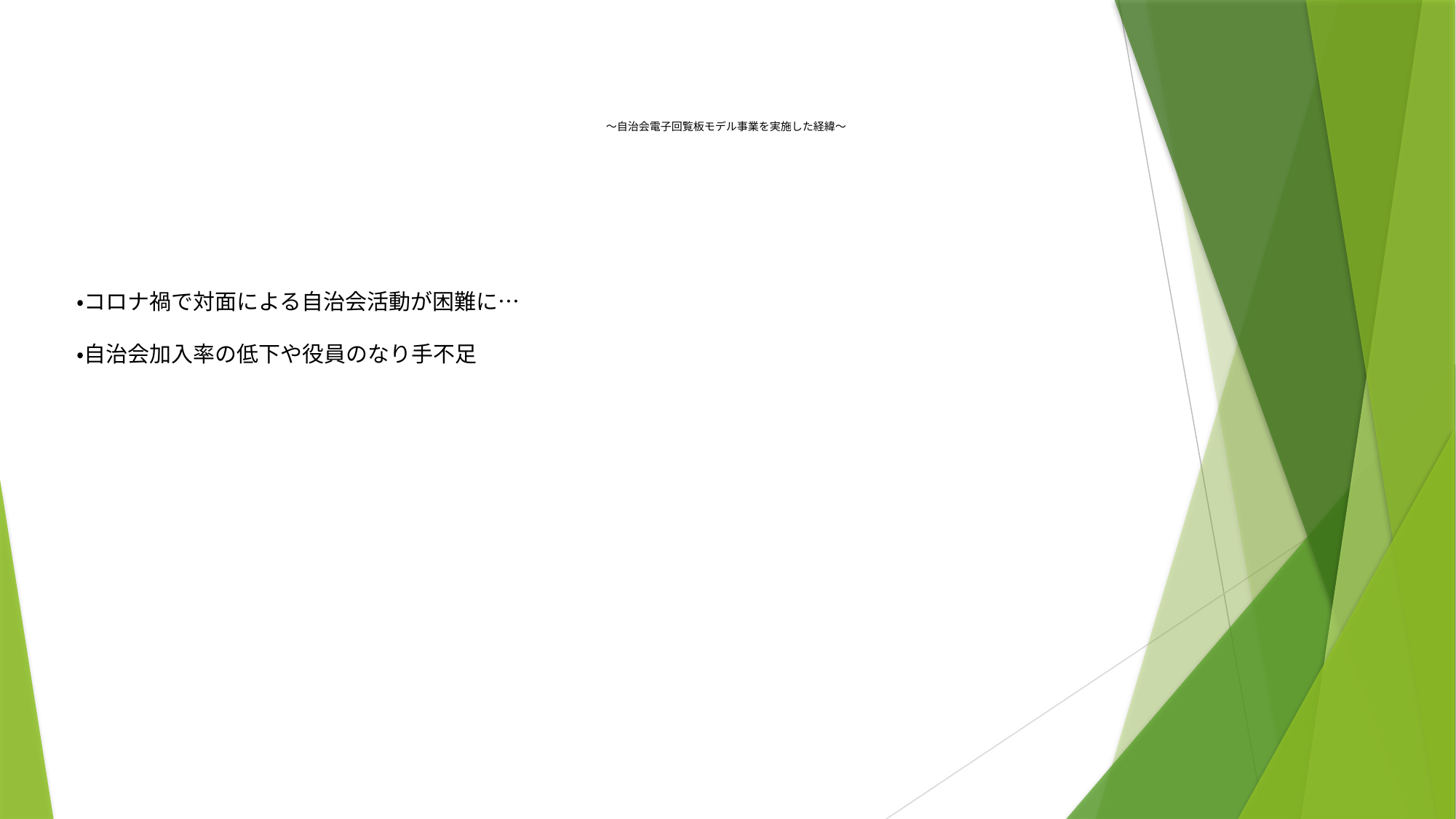

# ～自治会電子回覧板モデル事業を実施した経緯～
　　　　　　　　　　　　・コロナ禍で対面による自治会活動が困難に…

　　　・自治会加入率の低下や役員のなり手不足